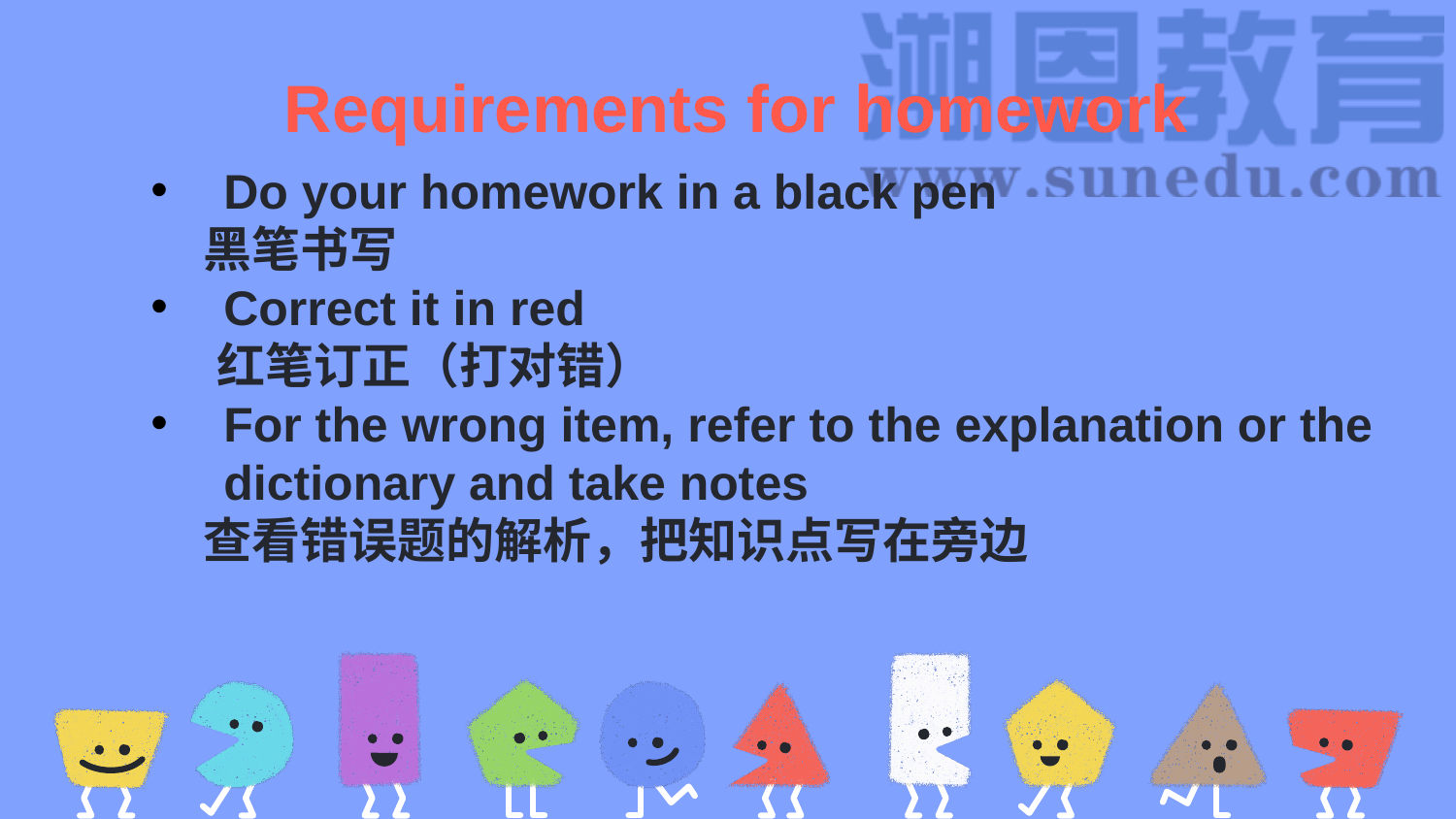

Requirements for homework
Do your homework in a black pen
   黑笔书写
Correct it in red
    红笔订正（打对错）
For the wrong item, refer to the explanation or the dictionary and take notes
   查看错误题的解析，把知识点写在旁边